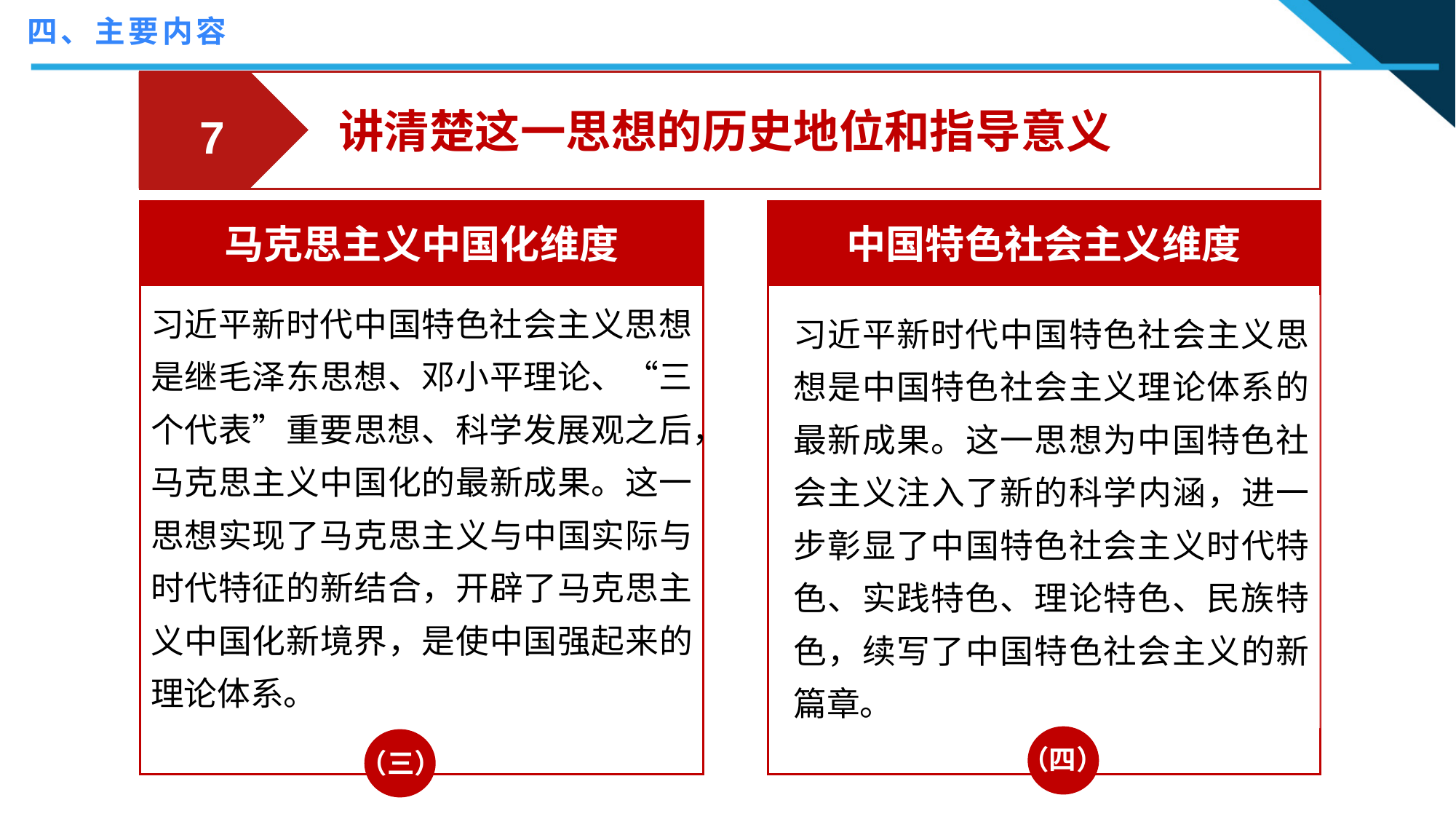

四、主要内容

讲清楚这一思想的历史地位和指导意义
7
马克思主义中国化维度

习近平新时代中国特色社会主义思想是继毛泽东思想、邓小平理论、“三个代表”重要思想、科学发展观之后，马克思主义中国化的最新成果。这一思想实现了马克思主义与中国实际与时代特征的新结合，开辟了马克思主义中国化新境界，是使中国强起来的理论体系。
中国特色社会主义维度

习近平新时代中国特色社会主义思想是中国特色社会主义理论体系的最新成果。这一思想为中国特色社会主义注入了新的科学内涵，进一步彰显了中国特色社会主义时代特色、实践特色、理论特色、民族特色，续写了中国特色社会主义的新篇章。
“马克思主义是我们立党立国的根本指导思想，也是我国大学最鲜亮的底色。”
——习近平
（二）
（一）

（四）
（一）

（三）